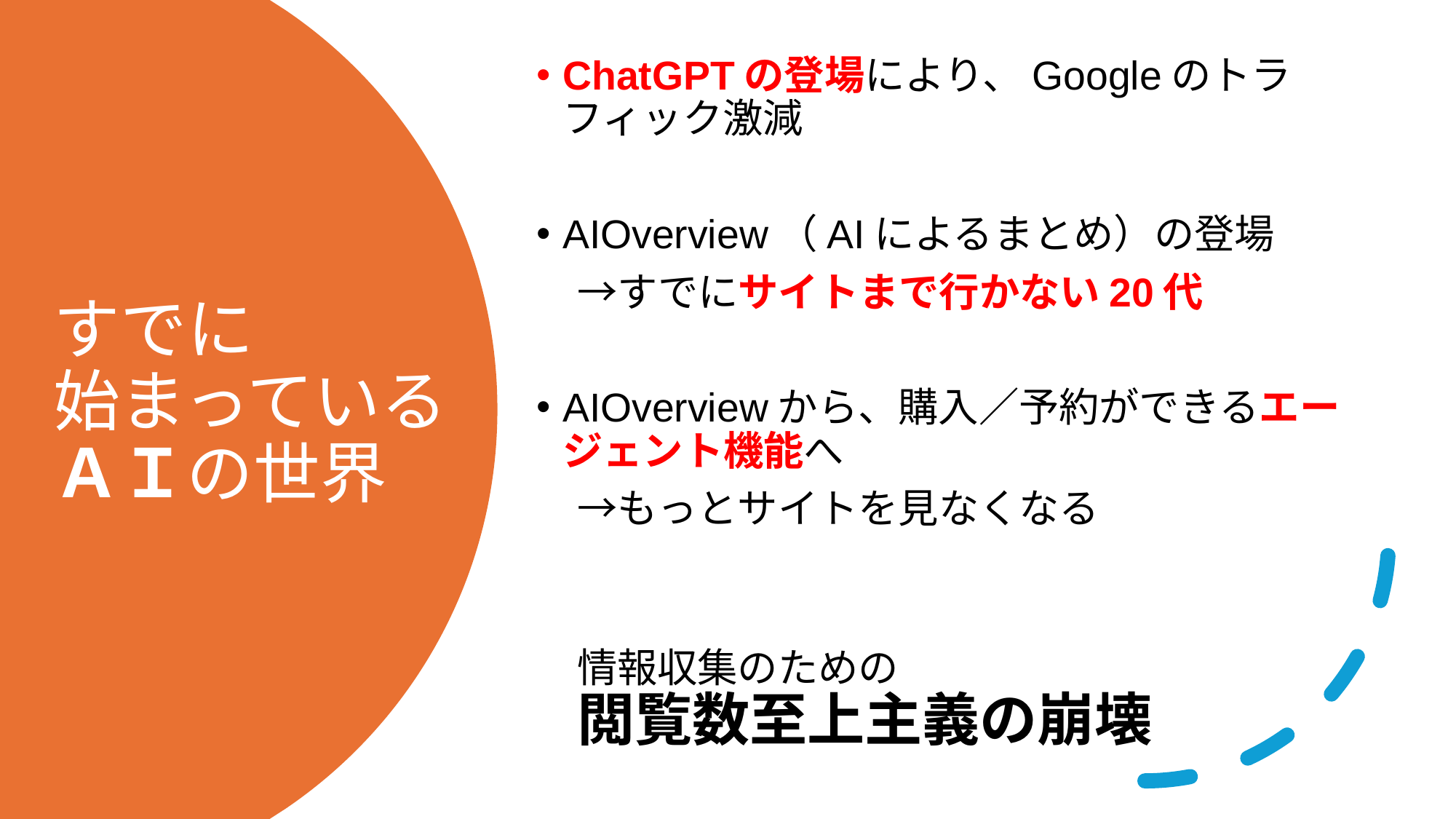

ChatGPTの登場により、Googleのトラフィック激減

AIOverview（AIによるまとめ）の登場
　→すでにサイトまで行かない20代

AIOverviewから、購入／予約ができるエージェント機能へ
　→もっとサイトを見なくなる

　情報収集のための
　閲覧数至上主義の崩壊
# すでに 始まっているＡＩの世界